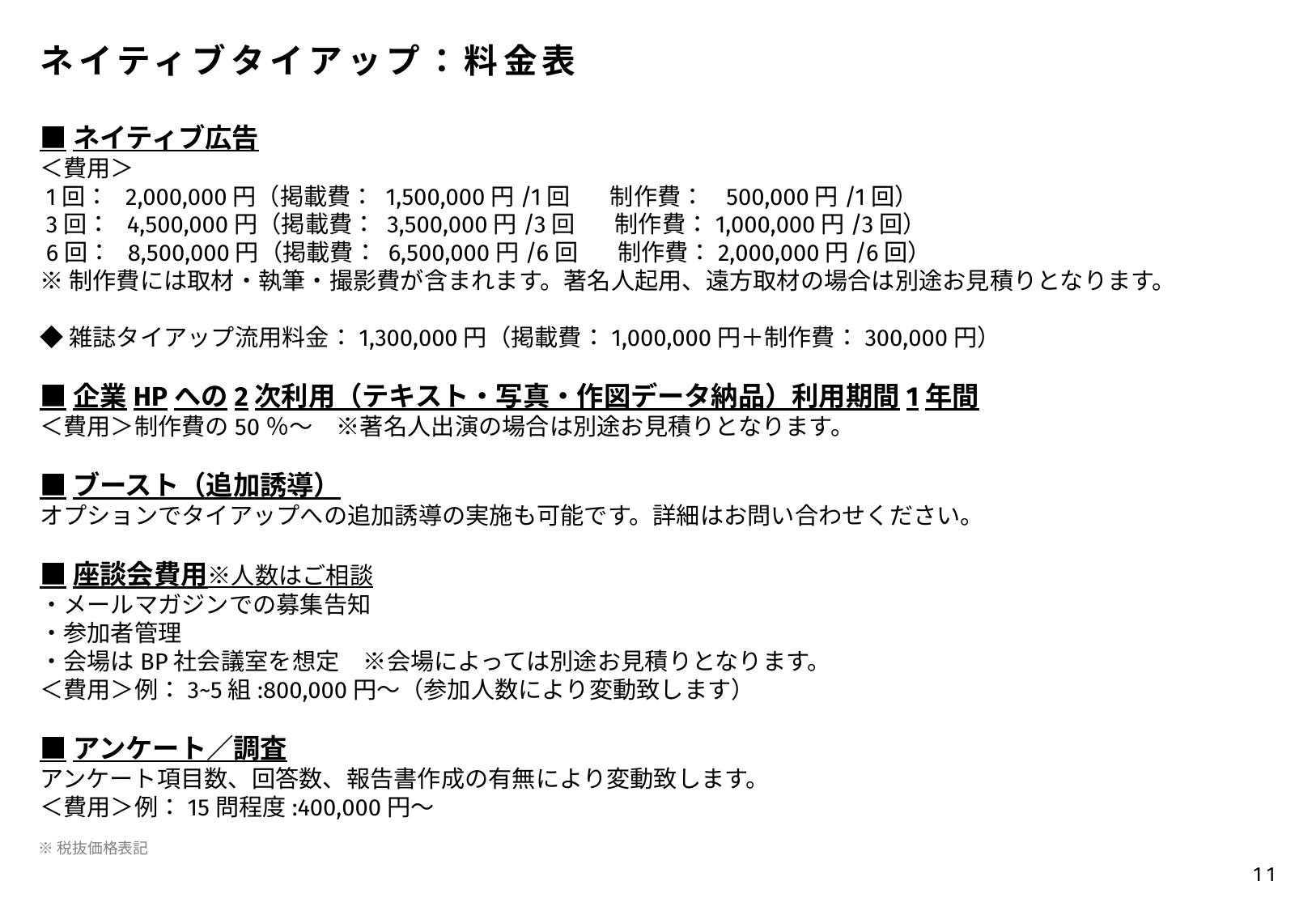

# ネイティブタイアップ：料金表
■ネイティブ広告
＜費用＞
 1回：  2,000,000円（掲載費： 1,500,000円/1回 　  制作費：   500,000円/1回）
 3回：  4,500,000円（掲載費： 3,500,000円/3回　   制作費：1,000,000円/3回）
 6回：  8,500,000円（掲載費： 6,500,000円/6回　   制作費：2,000,000円/6回）
※制作費には取材・執筆・撮影費が含まれます。著名人起用、遠方取材の場合は別途お見積りとなります。

◆雑誌タイアップ流用料金：1,300,000円（掲載費：1,000,000円＋制作費：300,000円）

■企業HPへの2次利用（テキスト・写真・作図データ納品）利用期間1年間
＜費用＞制作費の50％～　※著名人出演の場合は別途お見積りとなります。

■ブースト（追加誘導）
オプションでタイアップへの追加誘導の実施も可能です。詳細はお問い合わせください。

■座談会費用※人数はご相談
・メールマガジンでの募集告知
・参加者管理
・会場はBP社会議室を想定　※会場によっては別途お見積りとなります。
＜費用＞例：3~5組:800,000円～（参加人数により変動致します）

■アンケート／調査
アンケート項目数、回答数、報告書作成の有無により変動致します。
＜費用＞例：15問程度:400,000円～
※税抜価格表記
11